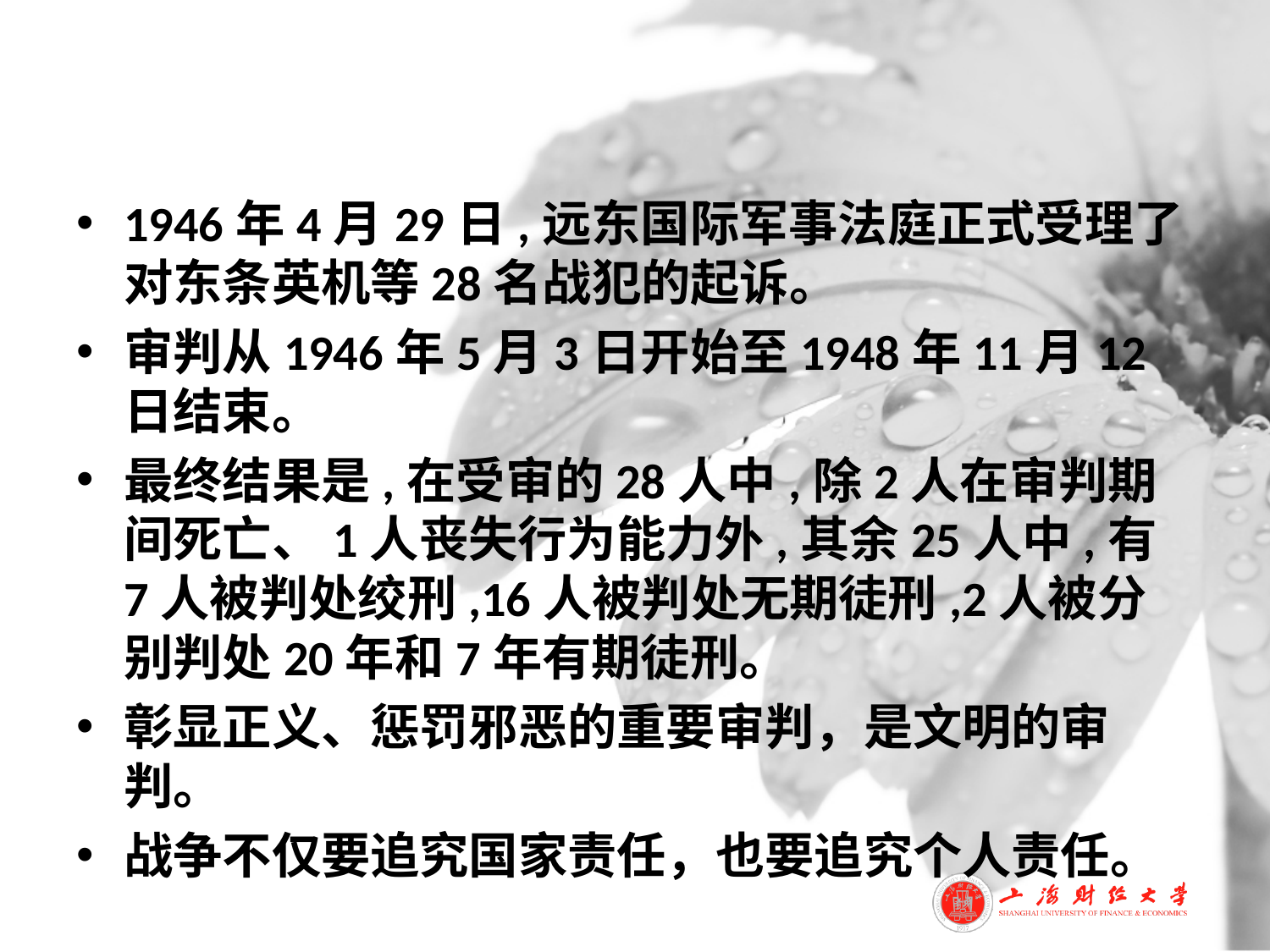

#
1946年4月29日,远东国际军事法庭正式受理了对东条英机等28名战犯的起诉。
审判从1946年5月3日开始至1948年11月12日结束。
最终结果是,在受审的28人中,除2人在审判期间死亡、1人丧失行为能力外,其余25人中,有7人被判处绞刑,16人被判处无期徒刑,2人被分别判处20年和7年有期徒刑。
彰显正义、惩罚邪恶的重要审判，是文明的审判。
战争不仅要追究国家责任，也要追究个人责任。